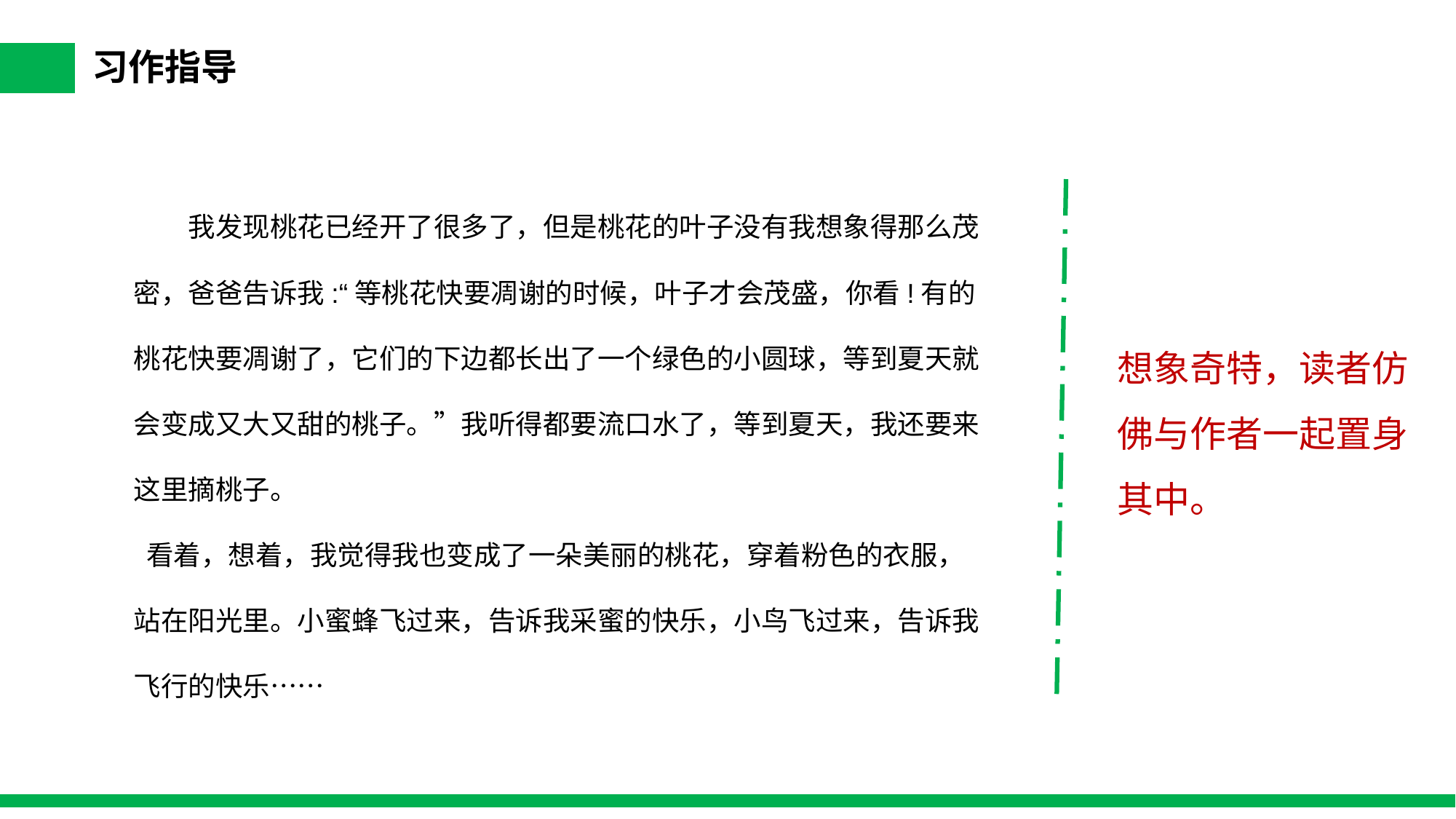

习作指导
       我发现桃花已经开了很多了，但是桃花的叶子没有我想象得那么茂密，爸爸告诉我:“等桃花快要凋谢的时候，叶子才会茂盛，你看!有的桃花快要凋谢了，它们的下边都长出了一个绿色的小圆球，等到夏天就会变成又大又甜的桃子。”我听得都要流口水了，等到夏天，我还要来这里摘桃子。
 看着，想着，我觉得我也变成了一朵美丽的桃花，穿着粉色的衣服，站在阳光里。小蜜蜂飞过来，告诉我采蜜的快乐，小鸟飞过来，告诉我飞行的快乐……
想象奇特，读者仿佛与作者一起置身其中。